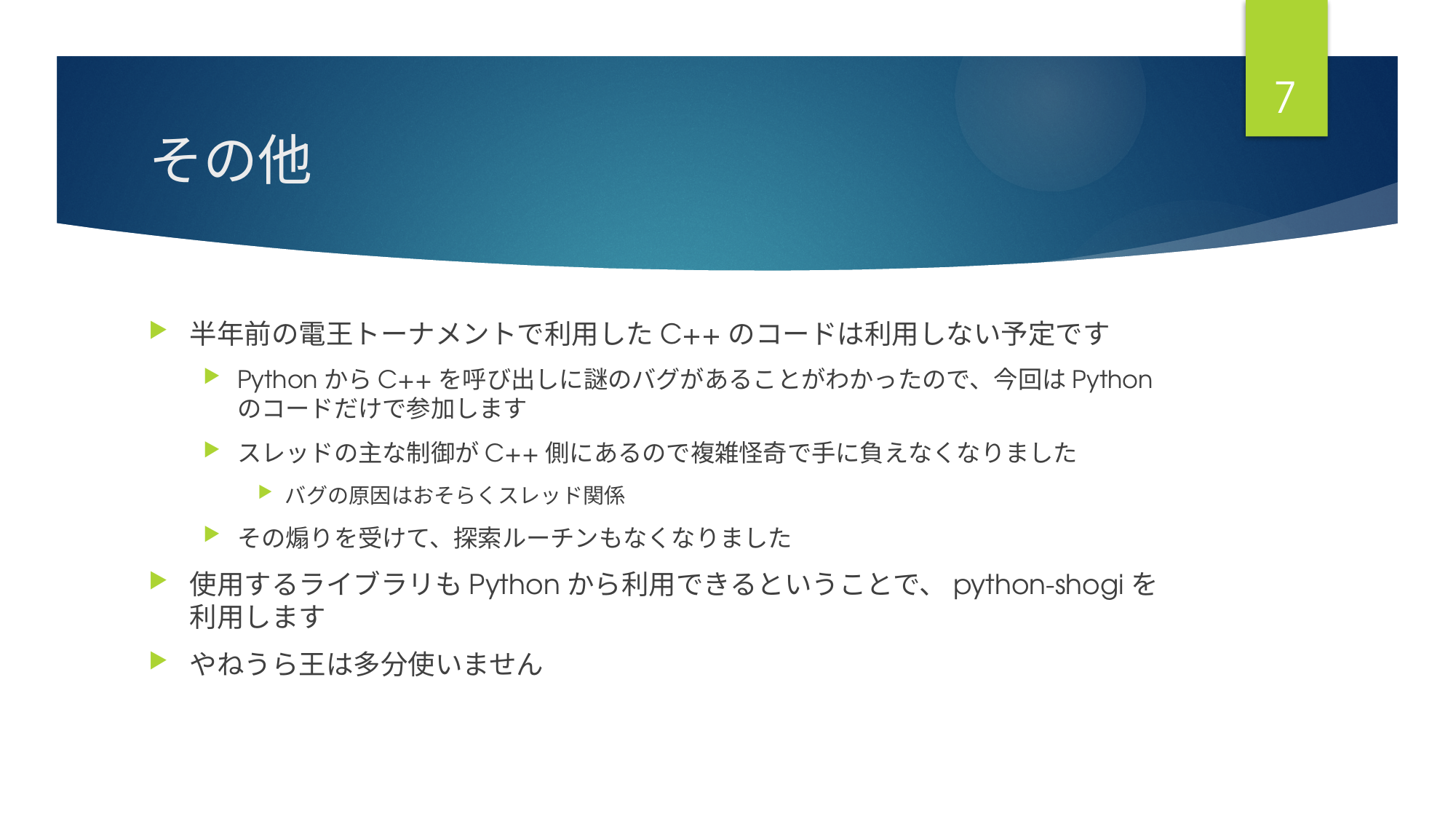

7
# その他
半年前の電王トーナメントで利用したC++のコードは利用しない予定です
PythonからC++を呼び出しに謎のバグがあることがわかったので、今回はPythonのコードだけで参加します
スレッドの主な制御がC++側にあるので複雑怪奇で手に負えなくなりました
バグの原因はおそらくスレッド関係
その煽りを受けて、探索ルーチンもなくなりました
使用するライブラリもPythonから利用できるということで、python-shogiを利用します
やねうら王は多分使いません